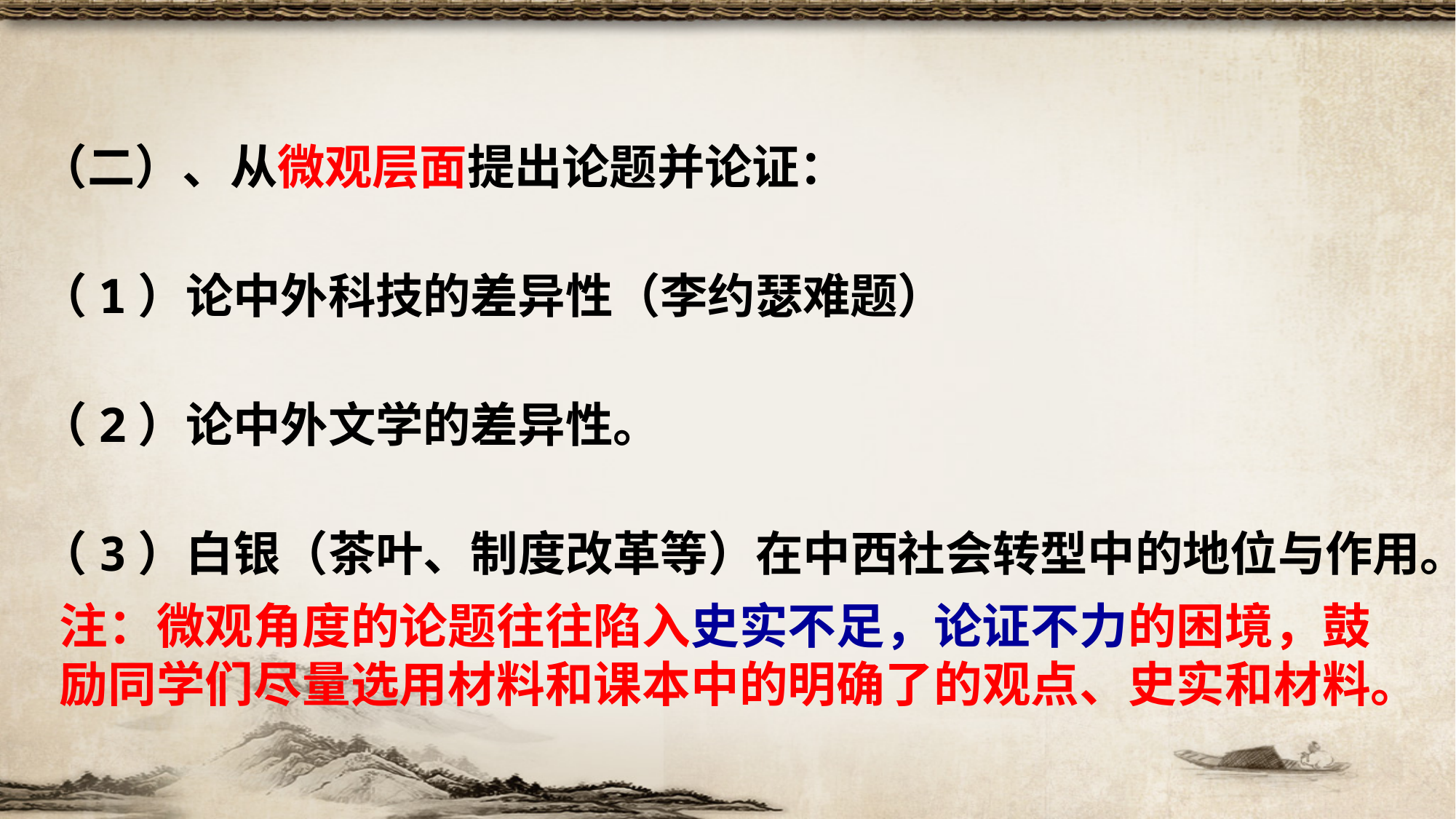

（二）、从微观层面提出论题并论证：
（1）论中外科技的差异性（李约瑟难题）
（2）论中外文学的差异性。
（3）白银（茶叶、制度改革等）在中西社会转型中的地位与作用。

注：微观角度的论题往往陷入史实不足，论证不力的困境，鼓励同学们尽量选用材料和课本中的明确了的观点、史实和材料。